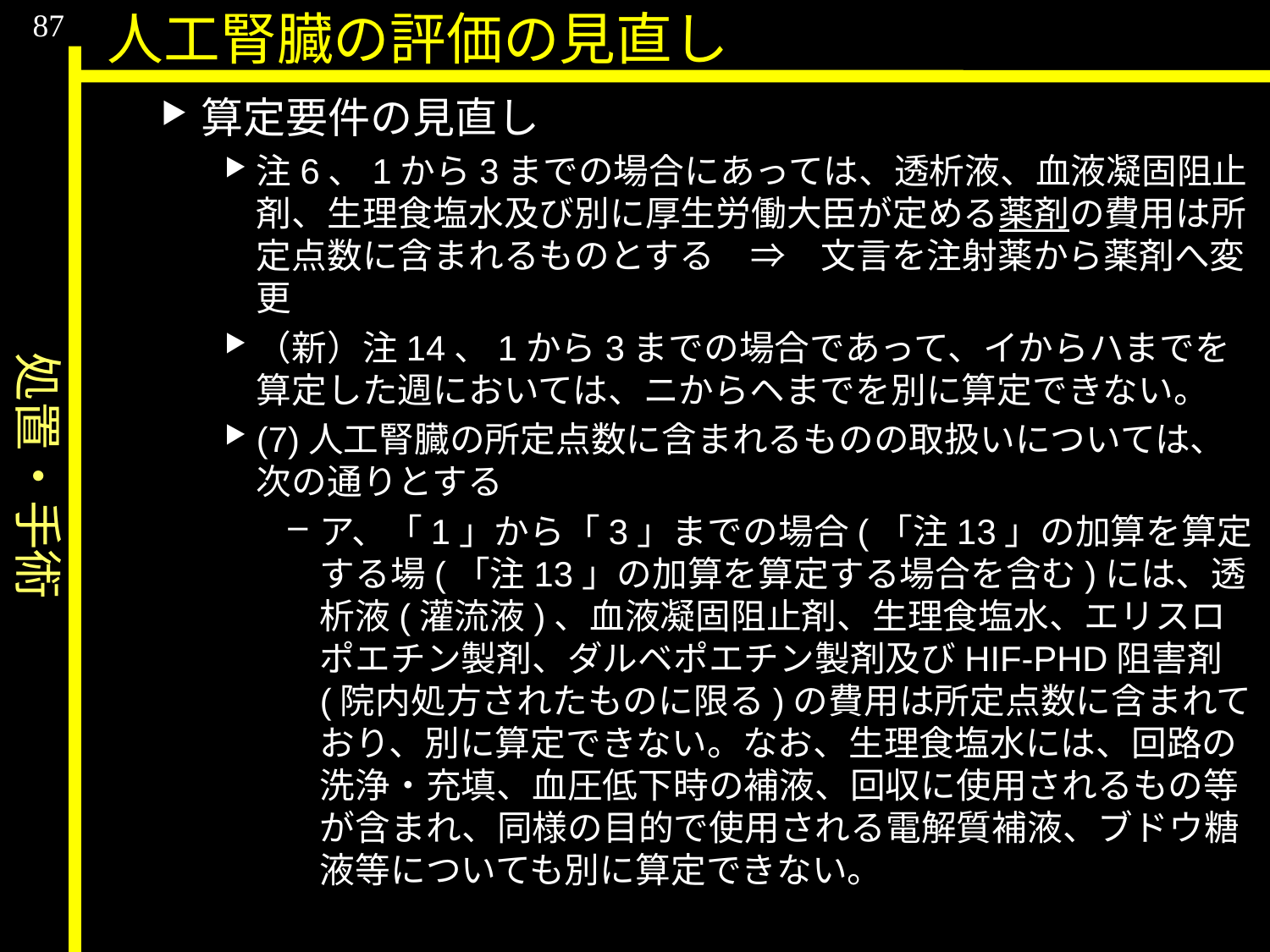

処置・手術
87
人工腎臓の評価の見直し

算定要件の見直し
注6、1から3までの場合にあっては、透析液、血液凝固阻止剤、生理食塩水及び別に厚生労働大臣が定める薬剤の費用は所定点数に含まれるものとする　⇒　文言を注射薬から薬剤へ変更
（新）注14、1から3までの場合であって、イからハまでを算定した週においては、ニからヘまでを別に算定できない。
(7)人工腎臓の所定点数に含まれるものの取扱いについては、次の通りとする
ア、「1」から「3」までの場合(「注13」の加算を算定する場(「注13」の加算を算定する場合を含む)には、透析液(灌流液)、血液凝固阻止剤、生理食塩水、エリスロポエチン製剤、ダルベポエチン製剤及びHIF-PHD阻害剤(院内処方されたものに限る)の費用は所定点数に含まれており、別に算定できない。なお、生理食塩水には、回路の洗浄・充填、血圧低下時の補液、回収に使用されるもの等が含まれ、同様の目的で使用される電解質補液、ブドウ糖液等についても別に算定できない。